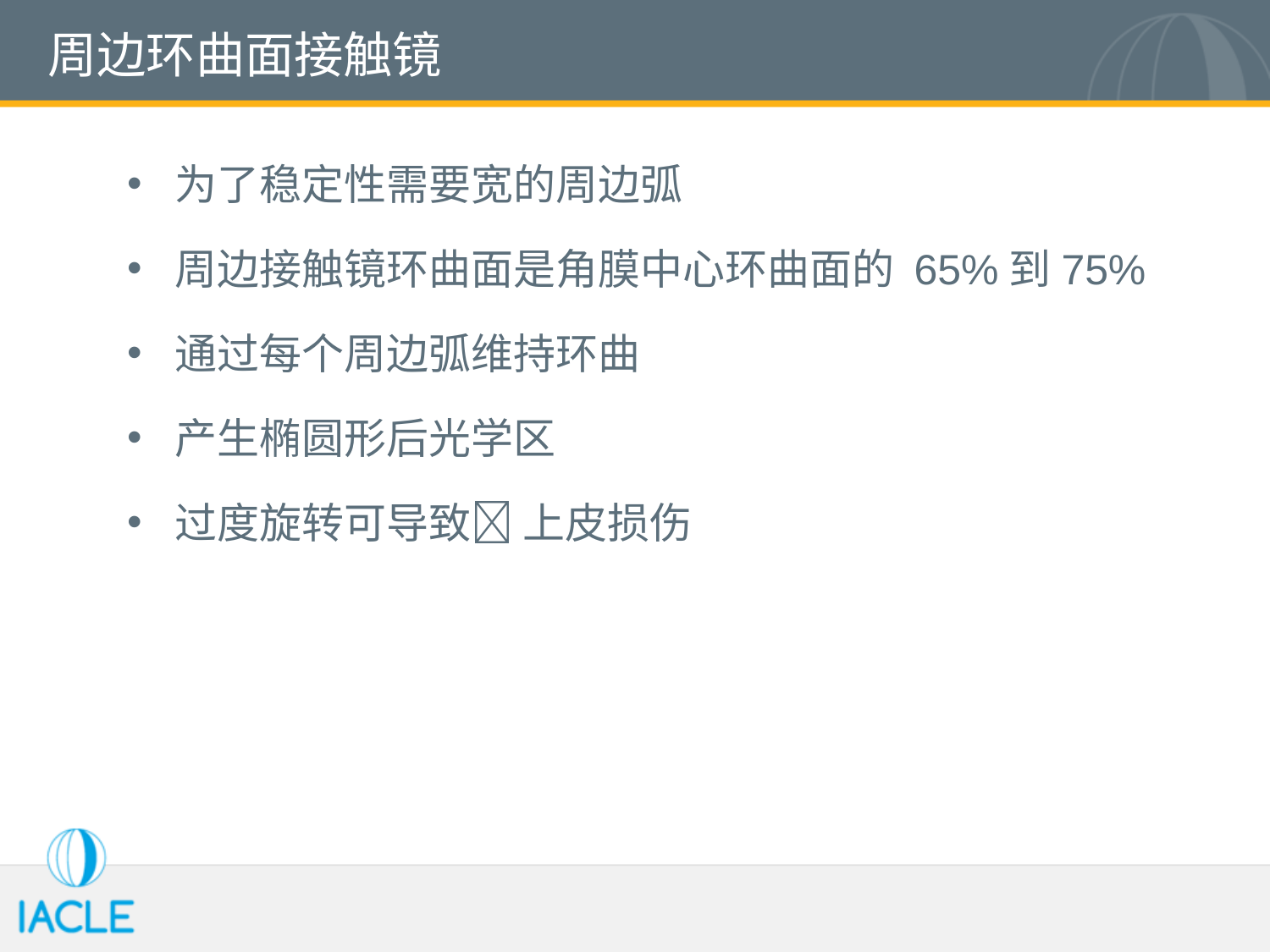

# 周边环曲面接触镜
为了稳定性需要宽的周边弧
周边接触镜环曲面是角膜中心环曲面的 65%到75%
通过每个周边弧维持环曲
产生椭圆形后光学区
过度旋转可导致→ 上皮损伤